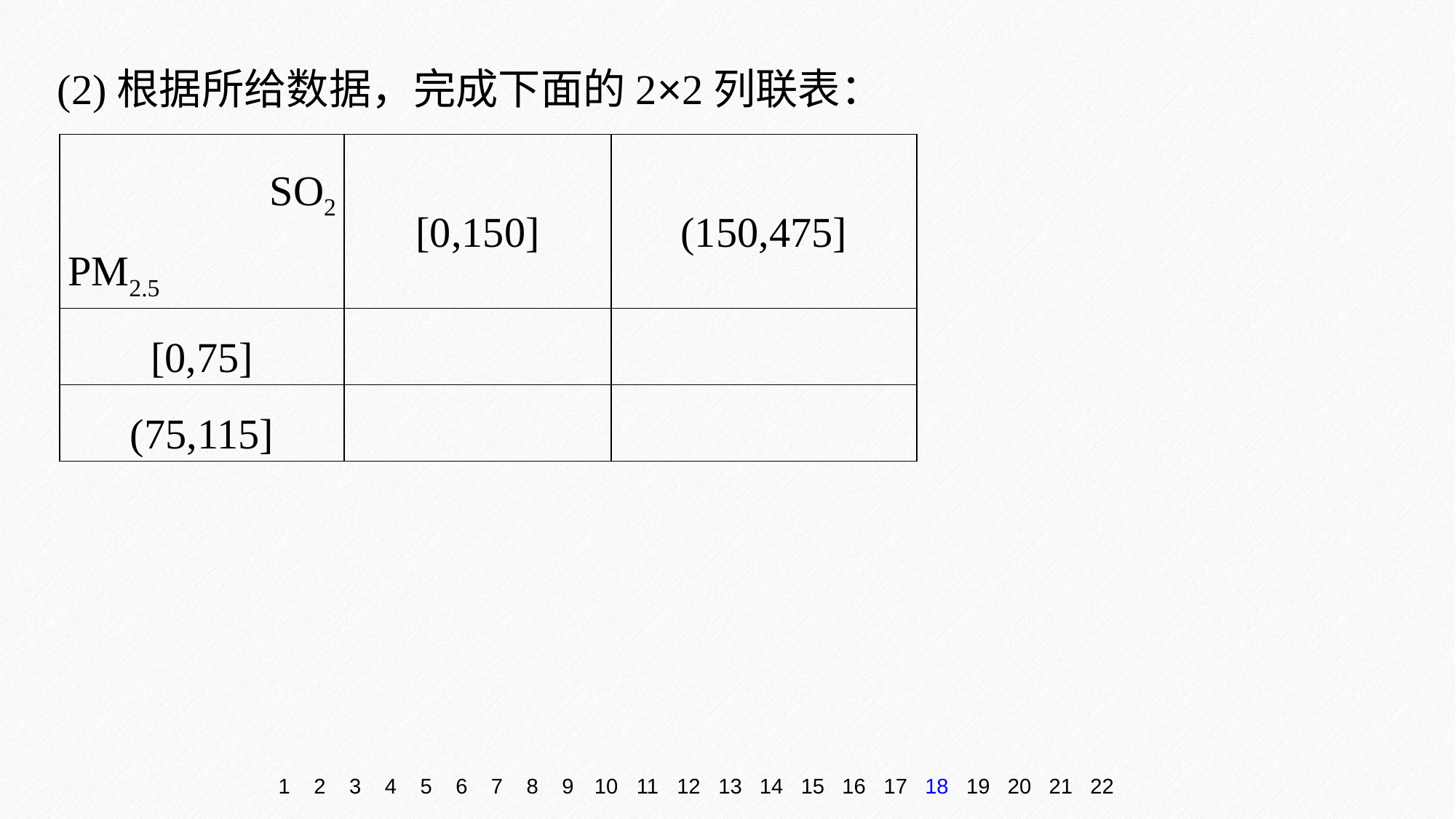

(2)根据所给数据，完成下面的2×2列联表：
| SO2 PM2.5 | [0,150] | (150,475] |
| --- | --- | --- |
| [0,75] |  |  |
| (75,115] |  |  |
1
2
3
4
5
6
7
8
9
10
11
12
13
14
15
16
17
18
19
20
21
22